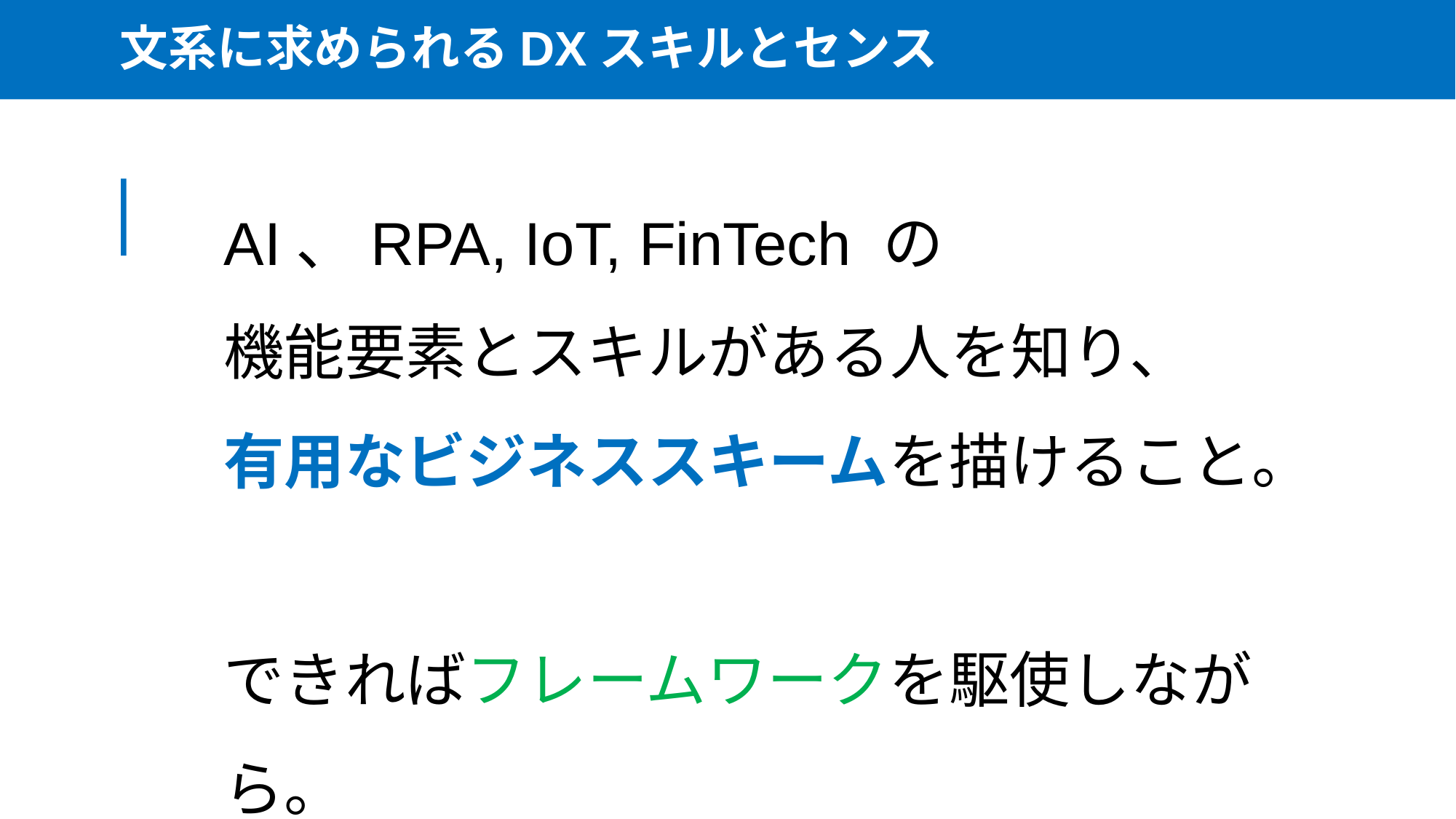

文系に求められるDXスキルとセンス
AI、RPA, IoT, FinTech の
機能要素とスキルがある人を知り、
有用なビジネススキームを描けること。
できればフレームワークを駆使しながら。
フレームワーク ： ロジックツリー、3C/4C、SWOT、４P　等
　　　　　　　　　　　フレームワークは文系が得意